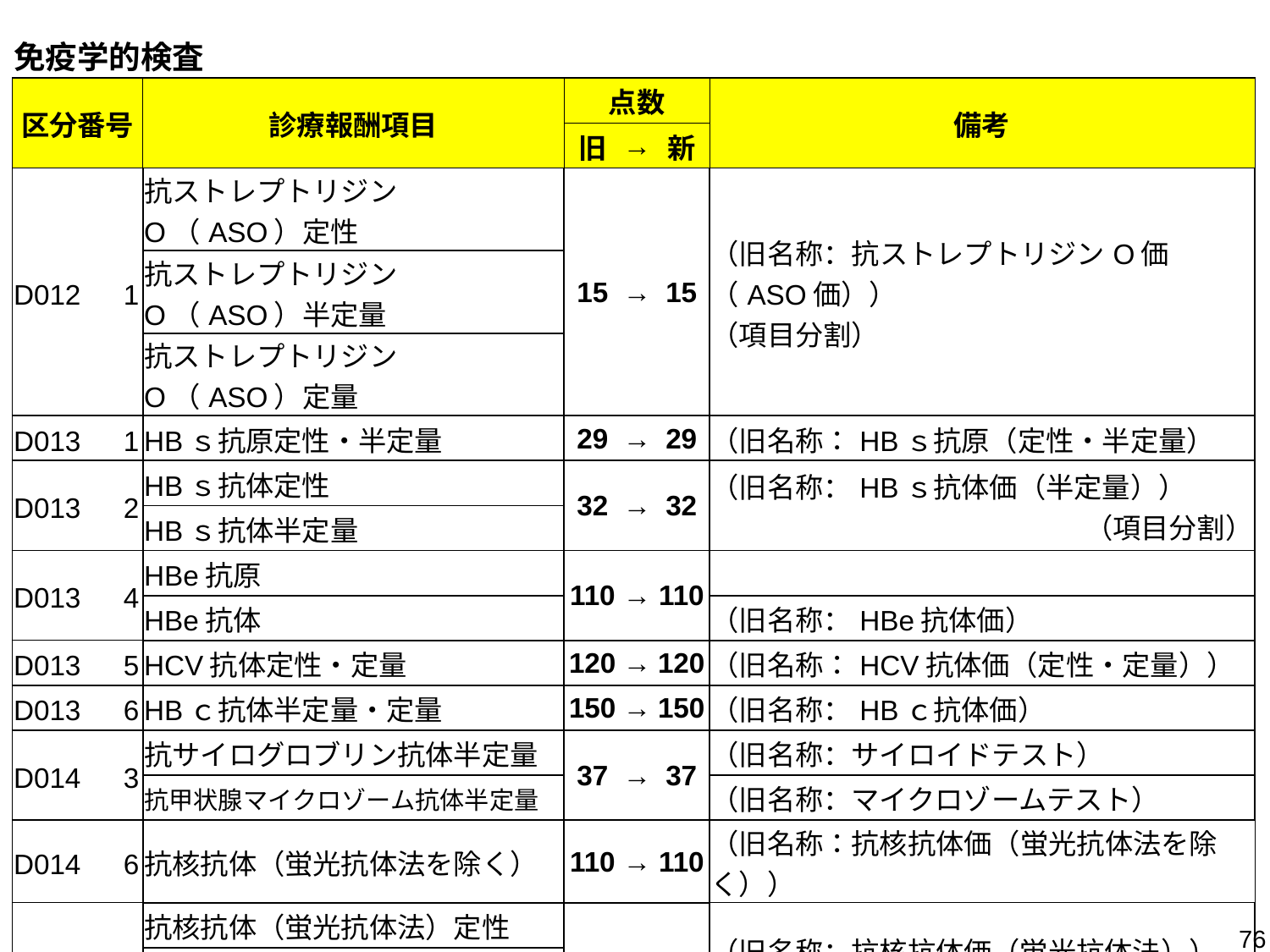

| 免疫学的検査 |  |  |  |  |  |
| --- | --- | --- | --- | --- | --- |
| 区分番号 | 診療報酬項目 | 点数 |  |  | 備考 |
|  |  | 旧 | → | 新 |  |
| D012　1 | 抗ストレプトリジンO（ASO）定性 | 15 | → | 15 | （旧名称：抗ストレプトリジンO価（ASO価）） （項目分割） |
|  | 抗ストレプトリジンO（ASO）半定量 |  |  |  |  |
|  | 抗ストレプトリジンO（ASO）定量 |  |  |  |  |
| D013　1 | HBｓ抗原定性・半定量 | 29 | → | 29 | （旧名称：HBｓ抗原（定性・半定量） |
| D013　2 | HBｓ抗体定性 | 32 | → | 32 | （旧名称：HBｓ抗体価（半定量）） （項目分割） |
|  | HBｓ抗体半定量 |  |  |  |  |
| D013　4 | HBe抗原 | 110 | → | 110 |  |
|  | HBe抗体 |  |  |  | （旧名称：HBe抗体価） |
| D013　5 | HCV抗体定性・定量 | 120 | → | 120 | （旧名称：HCV抗体価（定性・定量）） |
| D013　6 | HBｃ抗体半定量・定量 | 150 | → | 150 | （旧名称：HBｃ抗体価） |
| D014　3 | 抗サイログロブリン抗体半定量 | 37 | → | 37 | （旧名称：サイロイドテスト） |
|  | 抗甲状腺マイクロゾーム抗体半定量 |  |  |  | （旧名称：マイクロゾームテスト） |
| D014　6 | 抗核抗体（蛍光抗体法を除く） | 110 | → | 110 | （旧名称：抗核抗体価（蛍光抗体法を除く）） |
| D014　7 | 抗核抗体（蛍光抗体法）定性 | 115 | → | 113 | （旧名称：抗核抗体価（蛍光抗体法）） （項目分割） |
|  | 抗核抗体（蛍光抗体法）半定量 |  |  |  |  |
|  | 抗核抗体（蛍光抗体法）定量 |  |  |  |  |
76